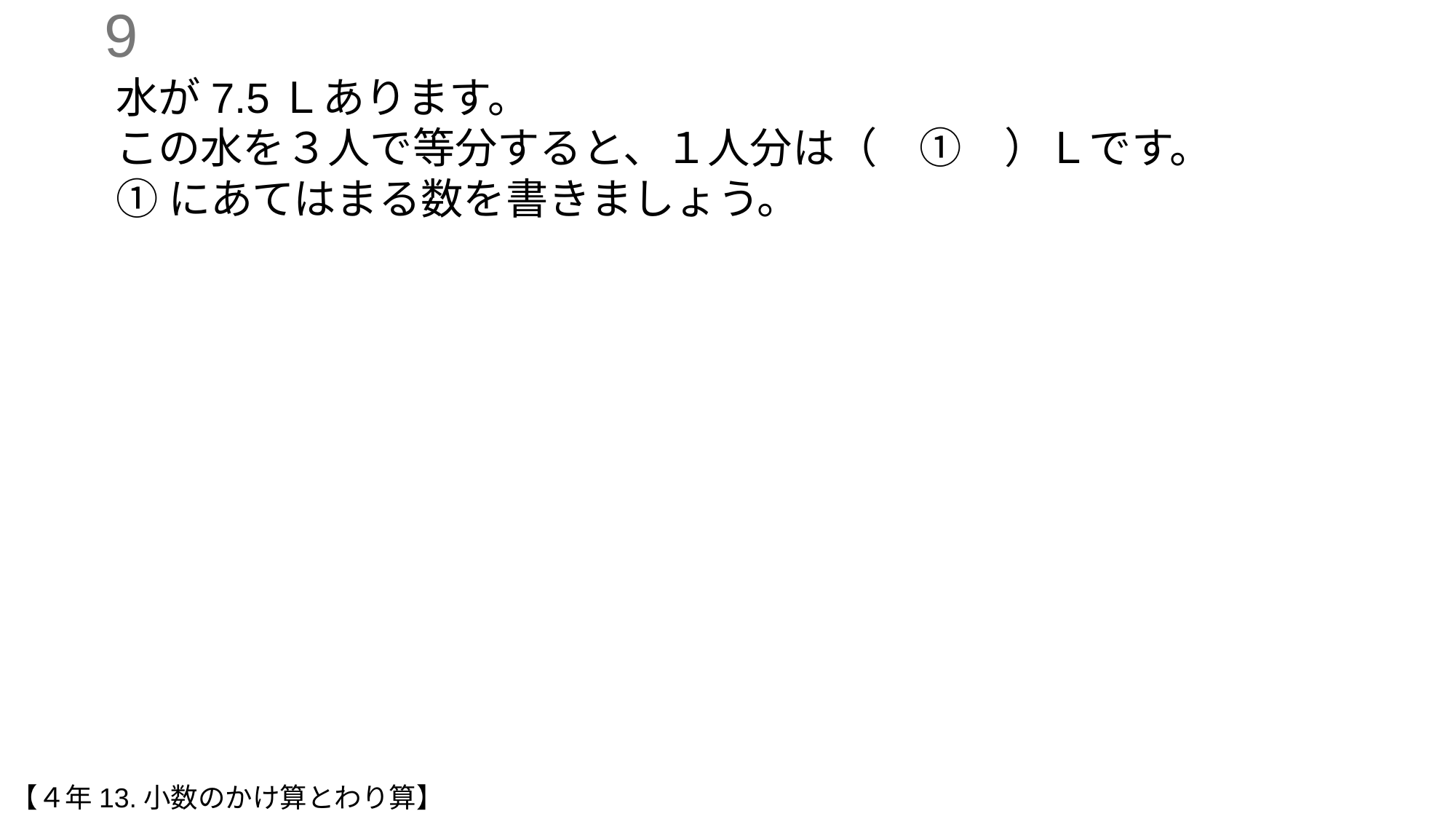

9
水が7.5Ｌあります。
この水を３人で等分すると、１人分は（　①　）Ｌです。
①にあてはまる数を書きましょう。
【４年13.小数のかけ算とわり算】